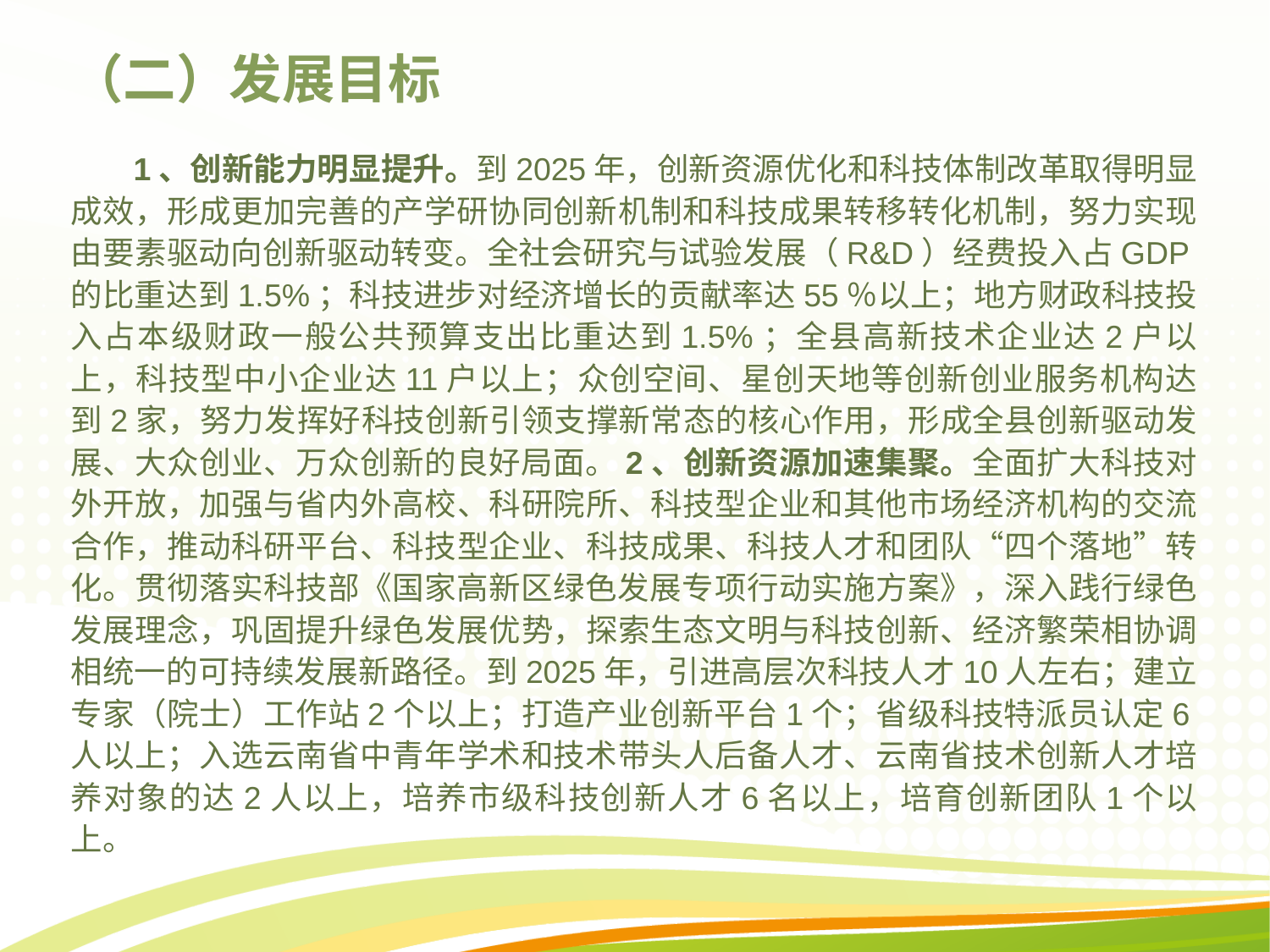

# （二）发展目标
       1、创新能力明显提升。到2025年，创新资源优化和科技体制改革取得明显成效，形成更加完善的产学研协同创新机制和科技成果转移转化机制，努力实现由要素驱动向创新驱动转变。全社会研究与试验发展（R&D）经费投入占GDP的比重达到1.5%；科技进步对经济增长的贡献率达55％以上；地方财政科技投入占本级财政一般公共预算支出比重达到1.5%；全县高新技术企业达2户以上，科技型中小企业达11户以上；众创空间、星创天地等创新创业服务机构达到2家，努力发挥好科技创新引领支撑新常态的核心作用，形成全县创新驱动发展、大众创业、万众创新的良好局面。2、创新资源加速集聚。全面扩大科技对外开放，加强与省内外高校、科研院所、科技型企业和其他市场经济机构的交流合作，推动科研平台、科技型企业、科技成果、科技人才和团队“四个落地”转化。贯彻落实科技部《国家高新区绿色发展专项行动实施方案》，深入践行绿色发展理念，巩固提升绿色发展优势，探索生态文明与科技创新、经济繁荣相协调相统一的可持续发展新路径。到2025年，引进高层次科技人才10人左右；建立专家（院士）工作站2个以上；打造产业创新平台1个；省级科技特派员认定6人以上；入选云南省中青年学术和技术带头人后备人才、云南省技术创新人才培养对象的达2人以上，培养市级科技创新人才6名以上，培育创新团队1个以上。